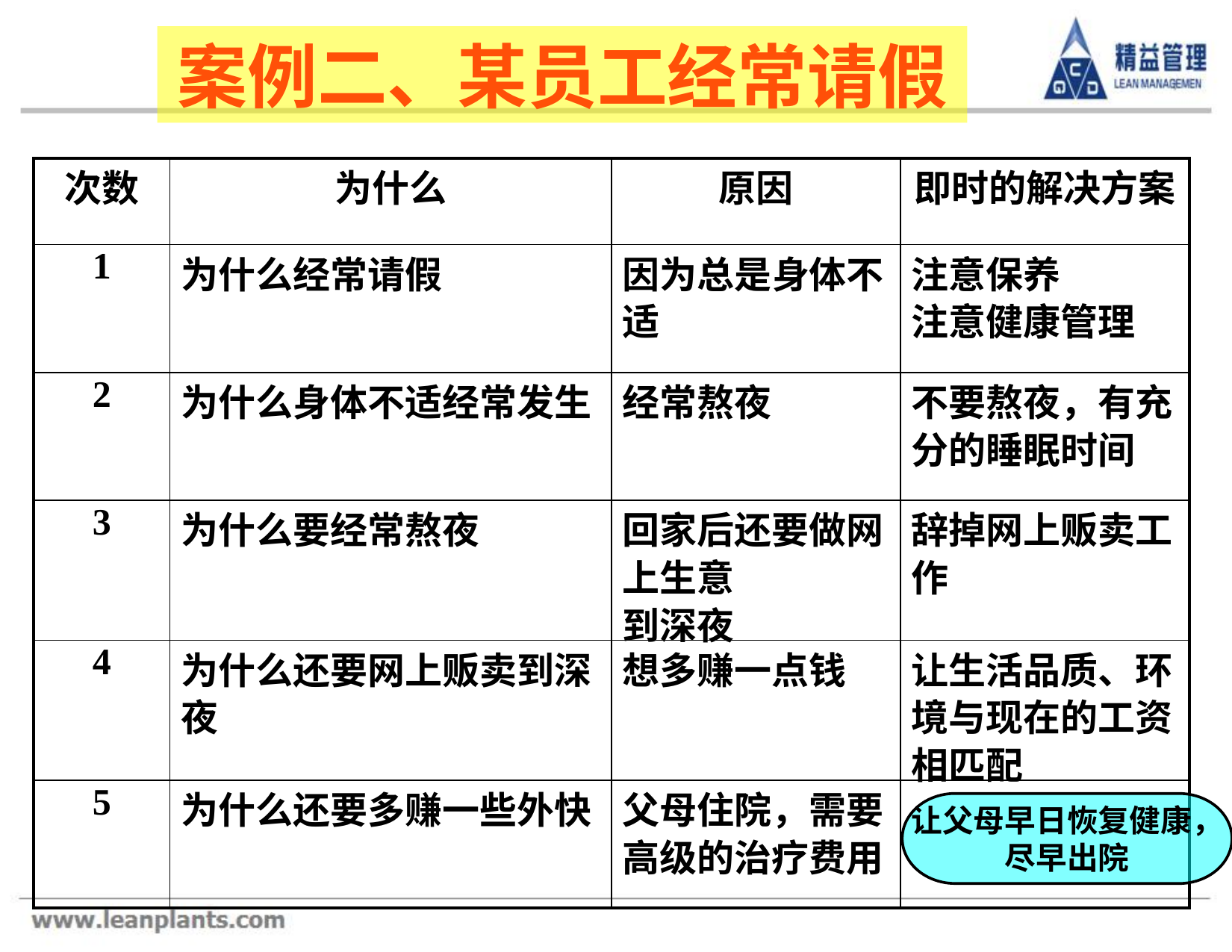

案例二、某员工经常请假
| 次数 | 为什么 | 原因 | 即时的解决方案 |
| --- | --- | --- | --- |
| 1 | 为什么经常请假 | 因为总是身体不适 | 注意保养 注意健康管理 |
| 2 | 为什么身体不适经常发生 | 经常熬夜 | 不要熬夜，有充分的睡眠时间 |
| 3 | 为什么要经常熬夜 | 回家后还要做网上生意 到深夜 | 辞掉网上贩卖工作 |
| 4 | 为什么还要网上贩卖到深夜 | 想多赚一点钱 | 让生活品质、环境与现在的工资相匹配 |
| 5 | 为什么还要多赚一些外快 | 父母住院，需要高级的治疗费用 |  |
让父母早日恢复健康，
尽早出院